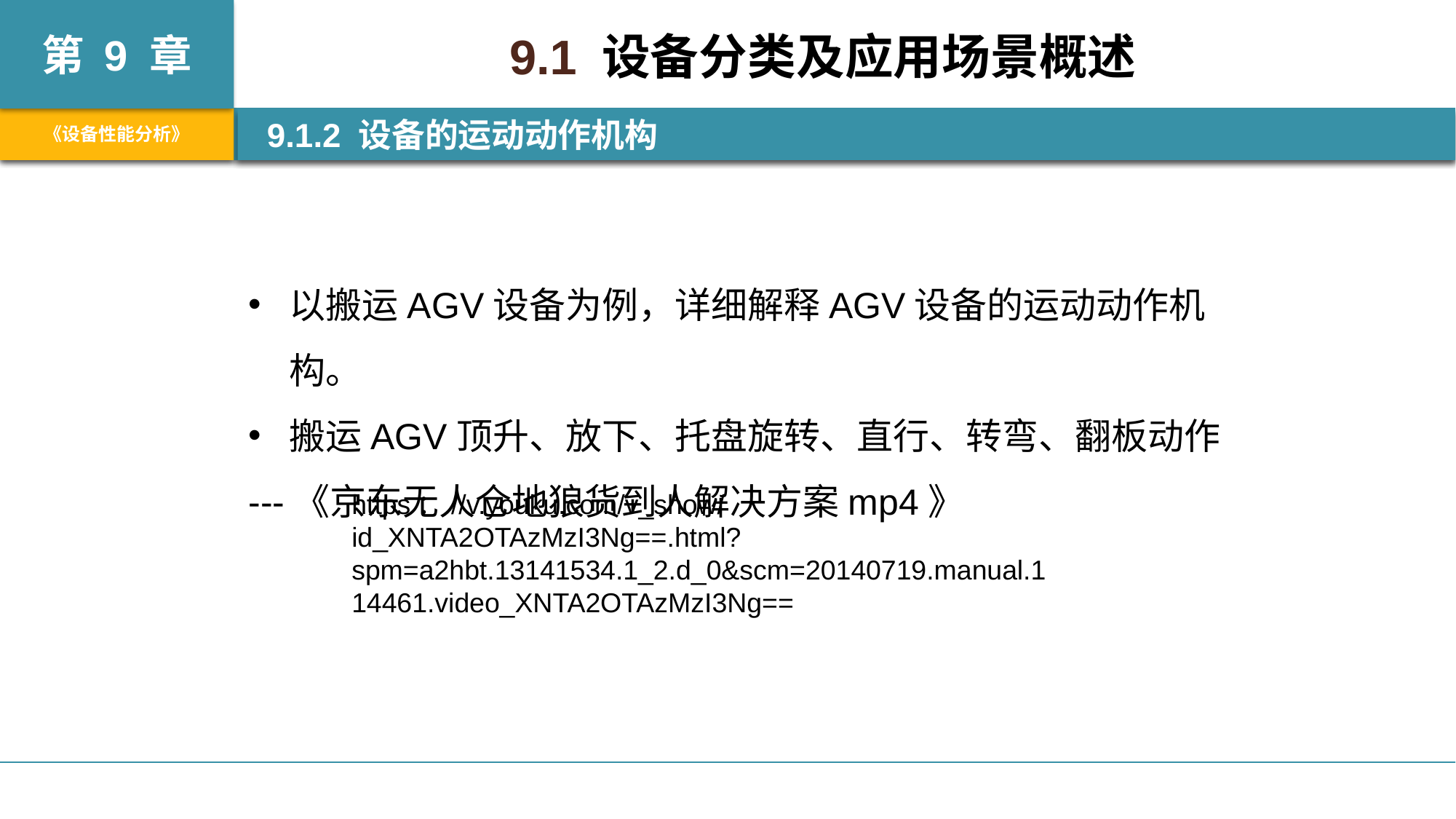

9.1 设备分类及应用场景概述
  9.1.2 设备的运动动作机构
以搬运AGV设备为例，详细解释AGV设备的运动动作机构。
搬运AGV顶升、放下、托盘旋转、直行、转弯、翻板动作
---《京东无人仓地狼货到人解决方案mp4》
https：//v.youku.com/v_show/id_XNTA2OTAzMzI3Ng==.html?spm=a2hbt.13141534.1_2.d_0&scm=20140719.manual.114461.video_XNTA2OTAzMzI3Ng==